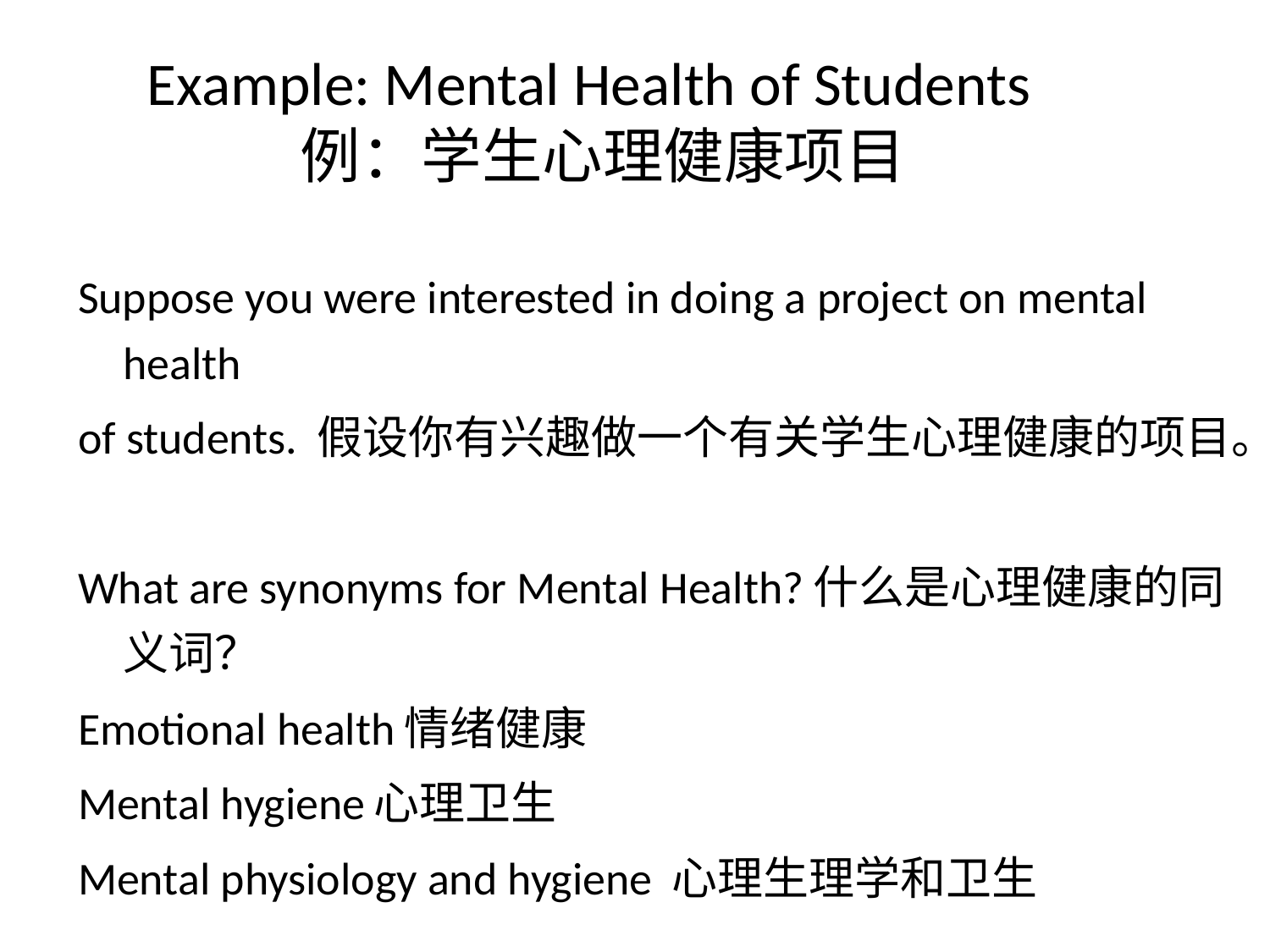

# Example: Mental Health of Students 例：学生心理健康项目
Suppose you were interested in doing a project on mental health
of students. 假设你有兴趣做一个有关学生心理健康的项目。

What are synonyms for Mental Health?什么是心理健康的同义词？
Emotional health情绪健康
Mental hygiene心理卫生
Mental physiology and hygiene 心理生理学和卫生